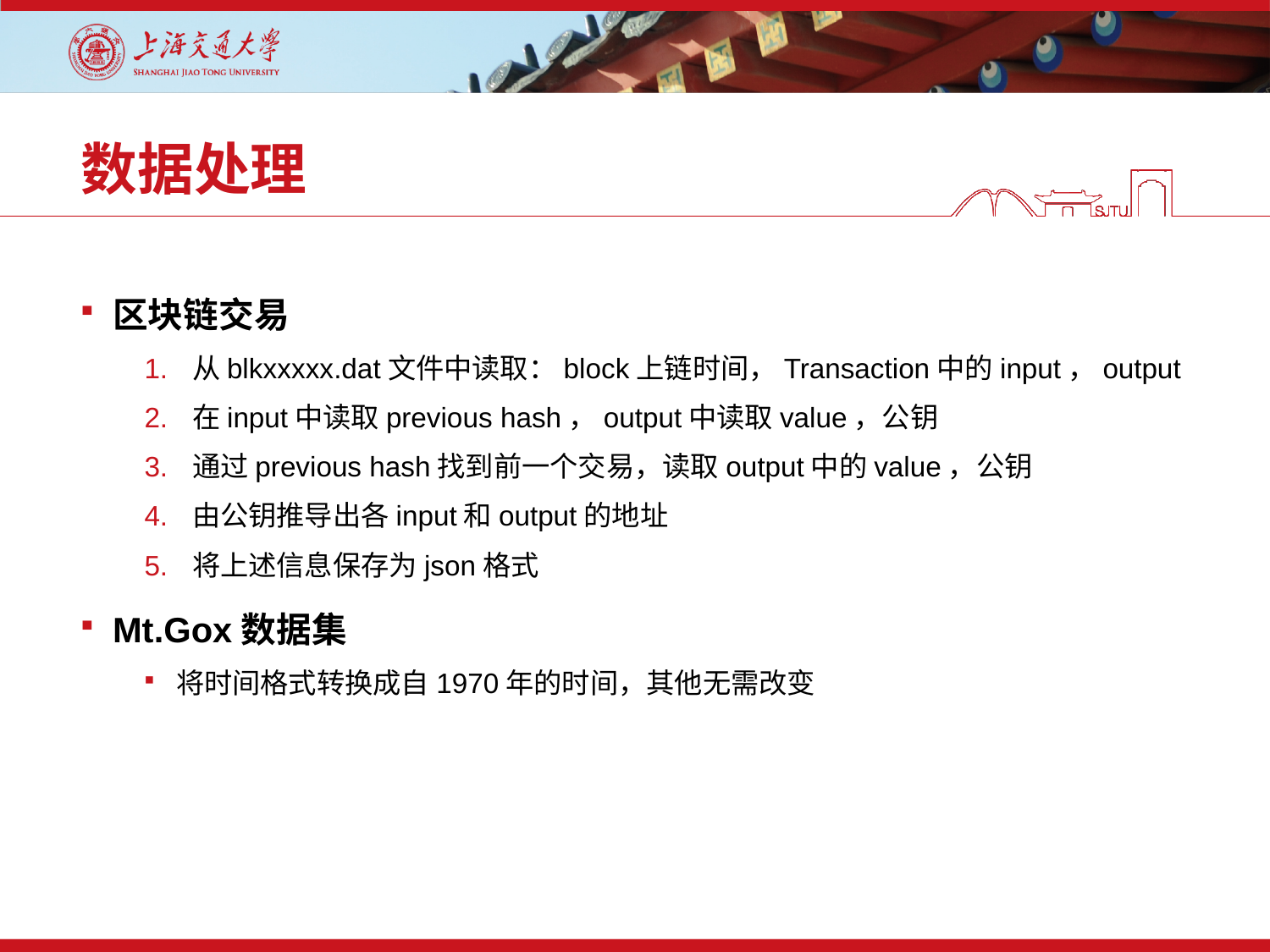

# 数据处理
区块链交易
从blkxxxxx.dat文件中读取：block上链时间，Transaction中的input，output
在input中读取previous hash，output中读取value，公钥
通过previous hash找到前一个交易，读取output中的value，公钥
由公钥推导出各input和output的地址
将上述信息保存为json格式
Mt.Gox数据集
将时间格式转换成自1970年的时间，其他无需改变